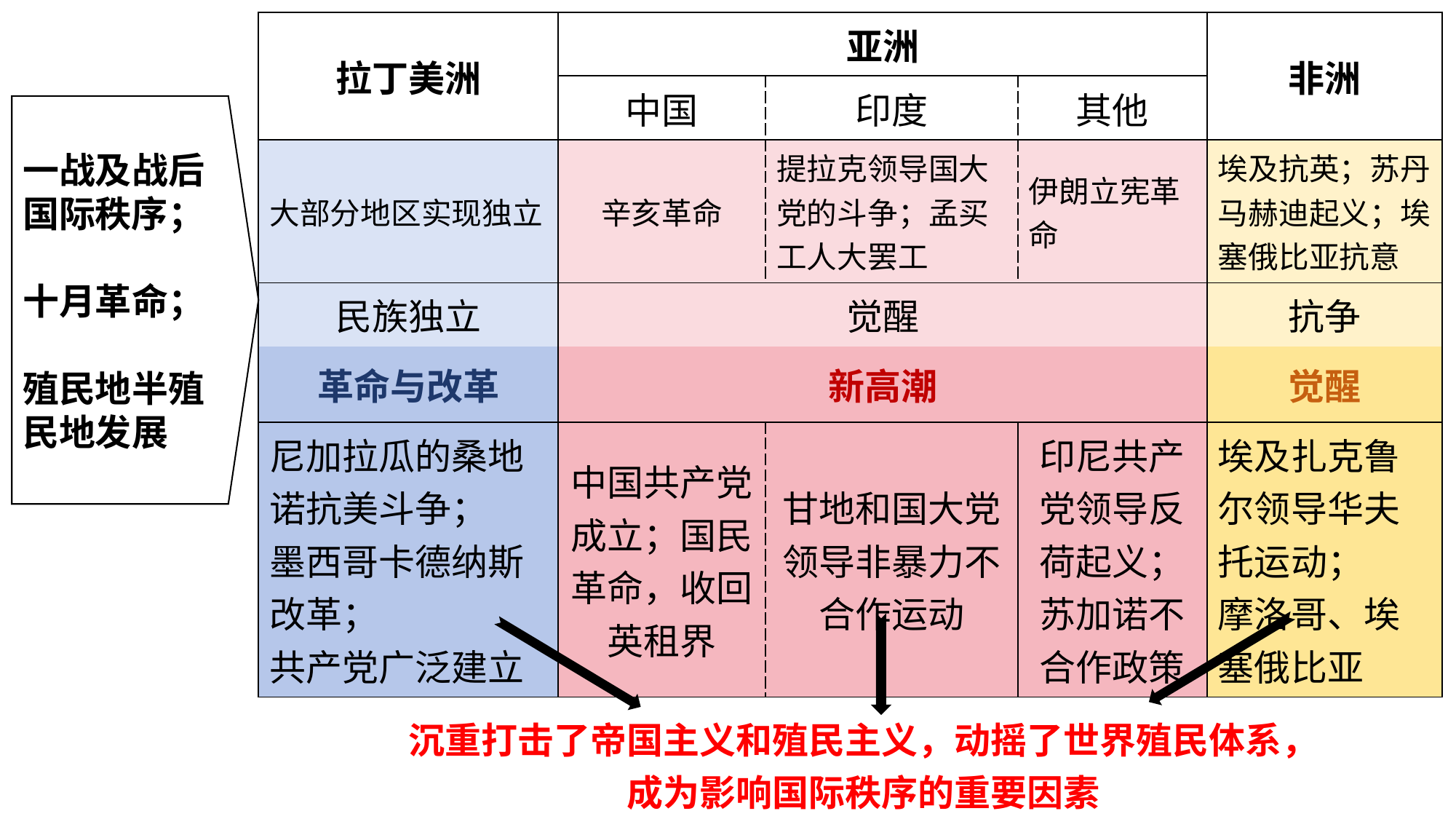

| 拉丁美洲 | 亚洲 |  |  | 非洲 |
| --- | --- | --- | --- | --- |
|  | 中国 | 印度 | 其他 |  |
| 大部分地区实现独立 | 辛亥革命 | 提拉克领导国大党的斗争；孟买工人大罢工 | 伊朗立宪革命 | 埃及抗英；苏丹马赫迪起义；埃塞俄比亚抗意 |
| 民族独立 | 觉醒 |  |  | 抗争 |
| 革命与改革 | 新高潮 |  |  | 觉醒 |
| 尼加拉瓜的桑地诺抗美斗争； 墨西哥卡德纳斯改革； 共产党广泛建立 | 中国共产党成立；国民革命，收回英租界 | 甘地和国大党领导非暴力不合作运动 | 印尼共产党领导反荷起义；苏加诺不合作政策 | 埃及扎克鲁尔领导华夫托运动； 摩洛哥、埃塞俄比亚 |
一战及战后国际秩序；

十月革命；

殖民地半殖民地发展

沉重打击了帝国主义和殖民主义，动摇了世界殖民体系，
成为影响国际秩序的重要因素